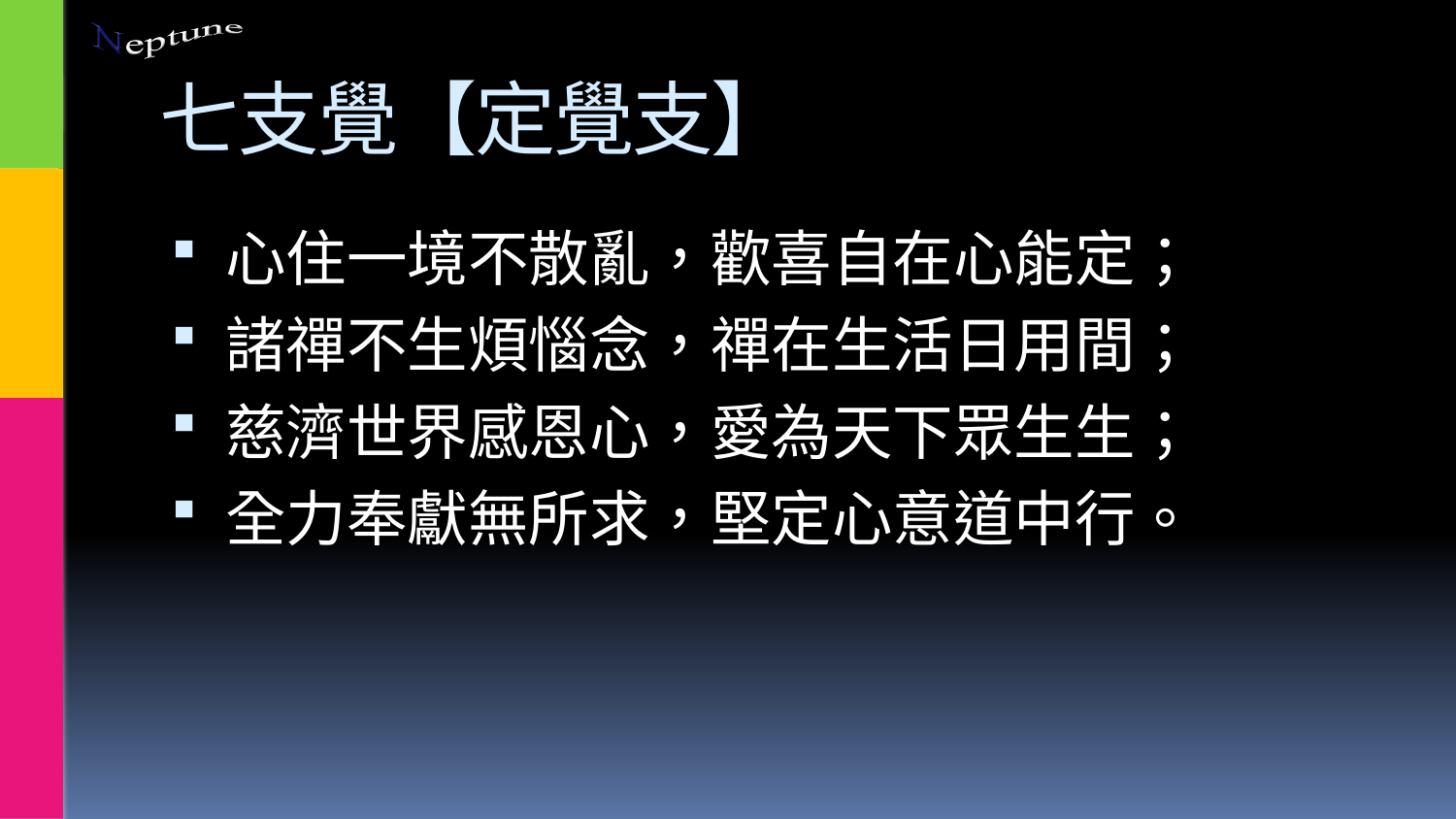

# 七支覺【定覺支】
心住一境不散亂，歡喜自在心能定；
諸禪不生煩惱念，禪在生活日用間；
慈濟世界感恩心，愛為天下眾生生；
全力奉獻無所求，堅定心意道中行。